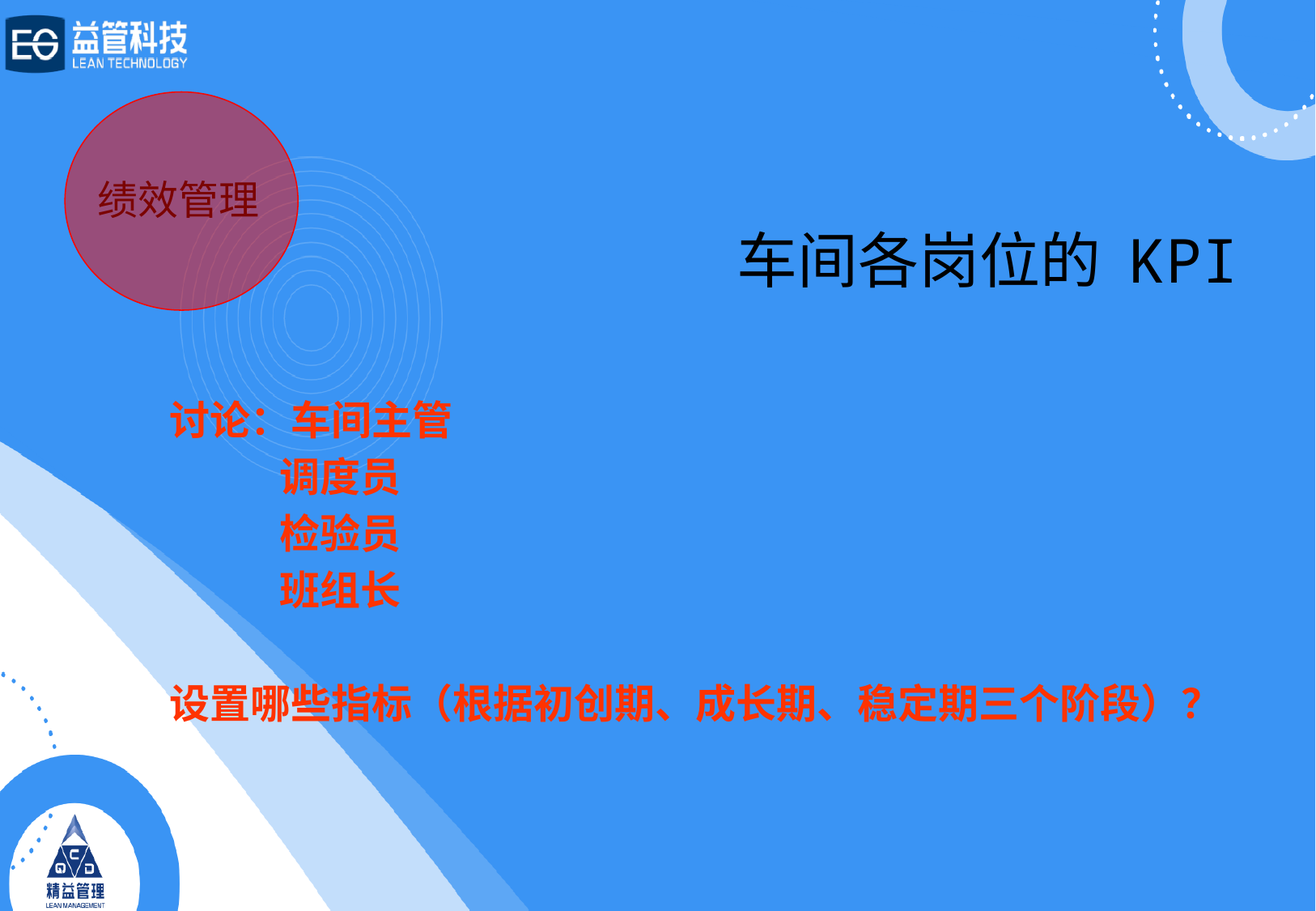

绩效管理
# 车间各岗位的 KPI
讨论：车间主管
           调度员
           检验员
           班组长

设置哪些指标（根据初创期、成长期、稳定期三个阶段）？